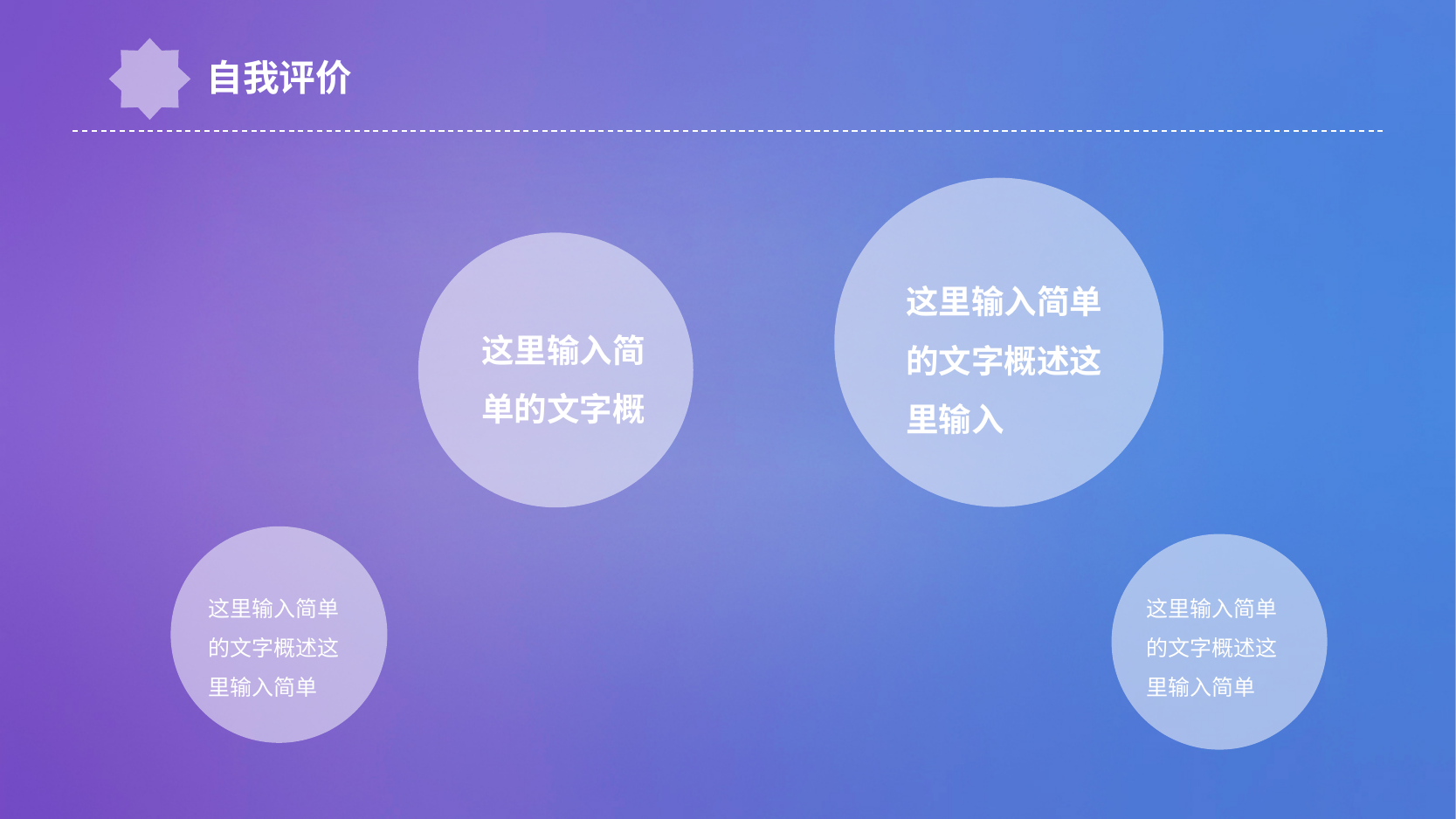

自我评价

这里输入简单的文字概述这里输入
这里输入简单的文字概

这里输入简单的文字概述这里输入简单
这里输入简单的文字概述这里输入简单